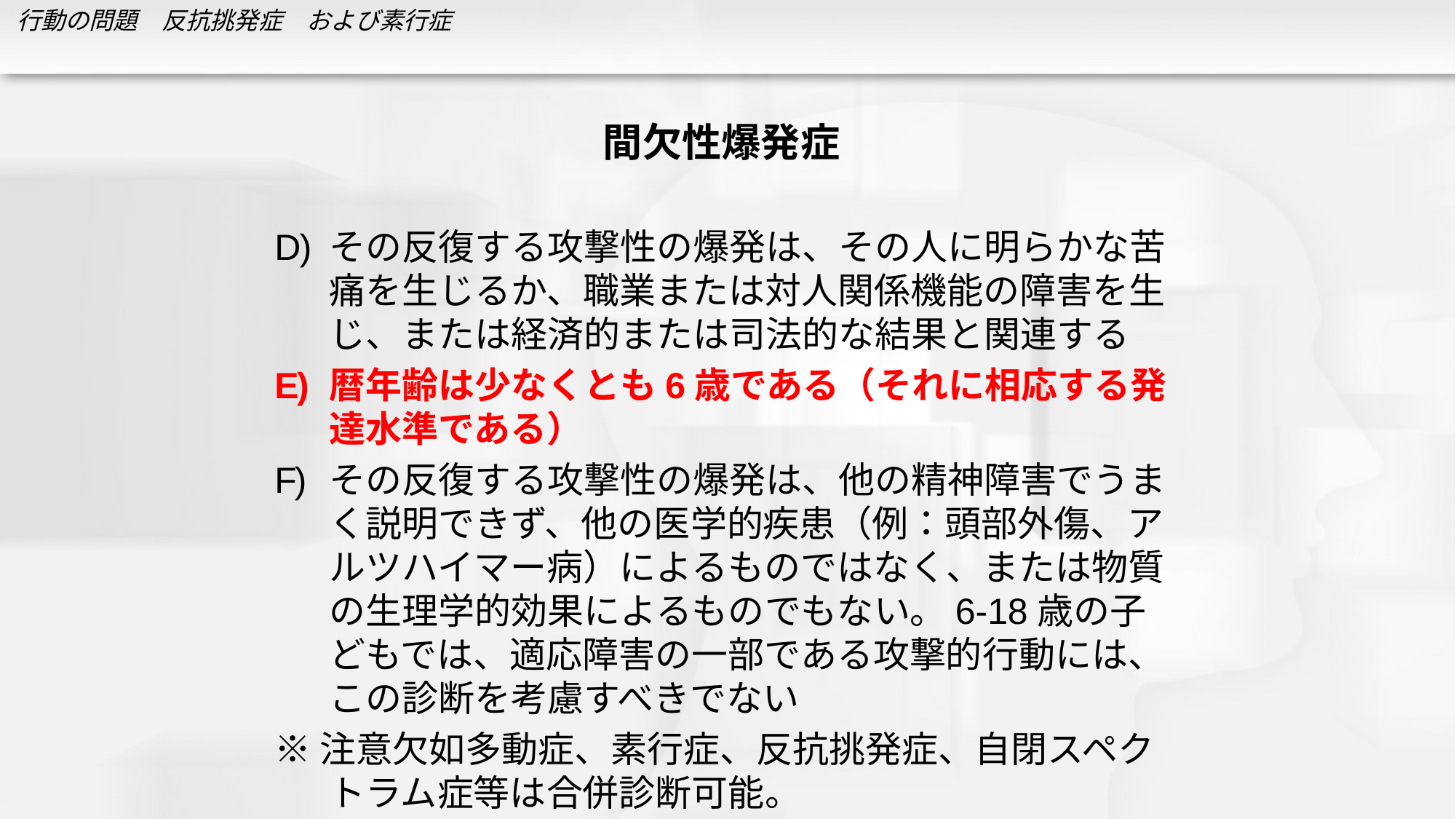

# 間欠性爆発症
その反復する攻撃性の爆発は、その人に明らかな苦痛を生じるか、職業または対人関係機能の障害を生じ、または経済的または司法的な結果と関連する
暦年齢は少なくとも6歳である（それに相応する発達水準である）
その反復する攻撃性の爆発は、他の精神障害でうまく説明できず、他の医学的疾患（例：頭部外傷、アルツハイマー病）によるものではなく、または物質の生理学的効果によるものでもない。6-18歳の子どもでは、適応障害の一部である攻撃的行動には、この診断を考慮すべきでない
※注意欠如多動症、素行症、反抗挑発症、自閉スペクトラム症等は合併診断可能。